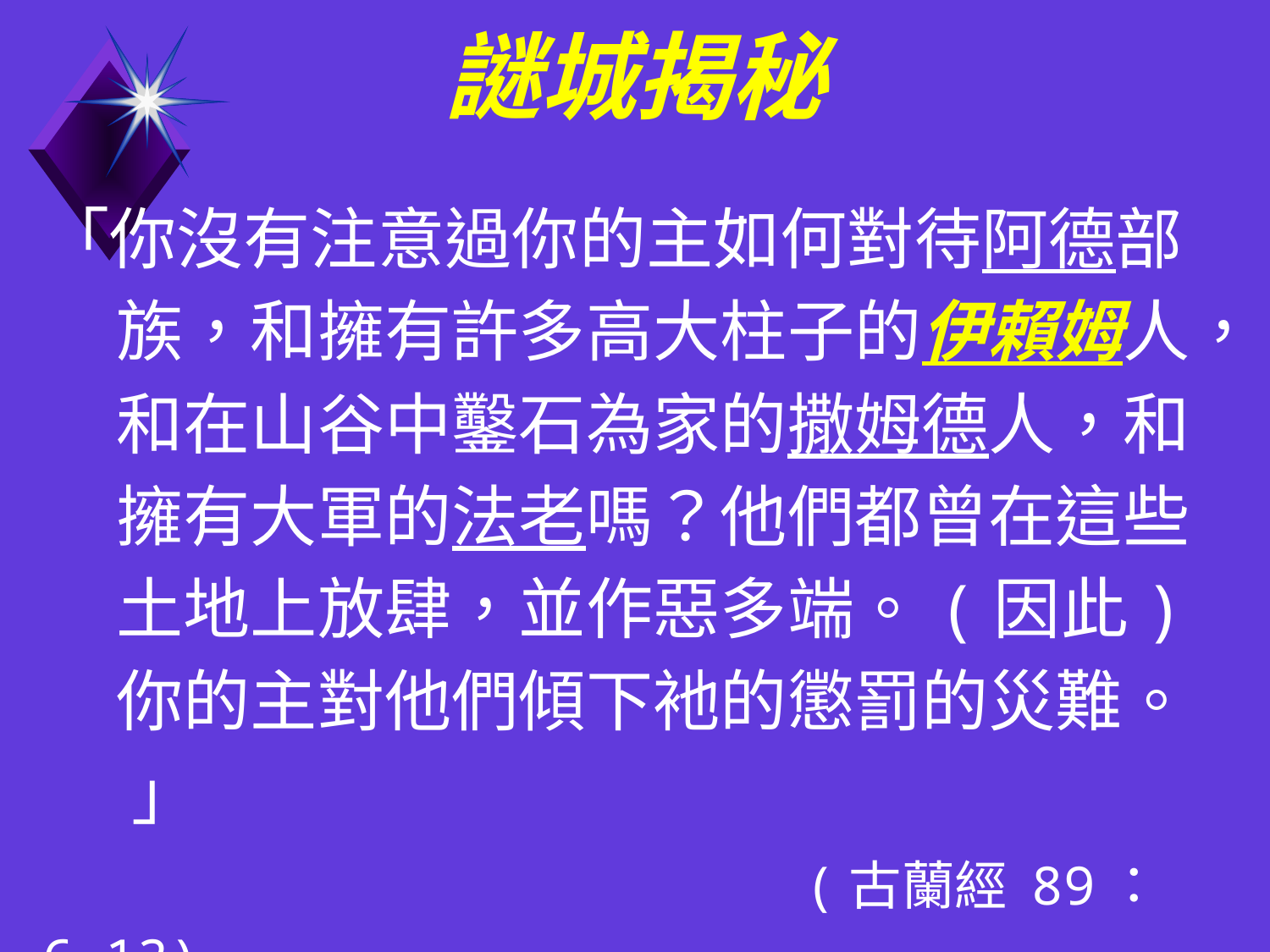

# 謎城揭秘
「你沒有注意過你的主如何對待阿德部族，和擁有許多高大柱子的伊賴姆人，和在山谷中鑿石為家的撒姆德人，和擁有大軍的法老嗎？他們都曾在這些土地上放肆，並作惡多端。(因此)你的主對他們傾下衪的懲罰的災難。 」
                        (古蘭經 89：6-13)